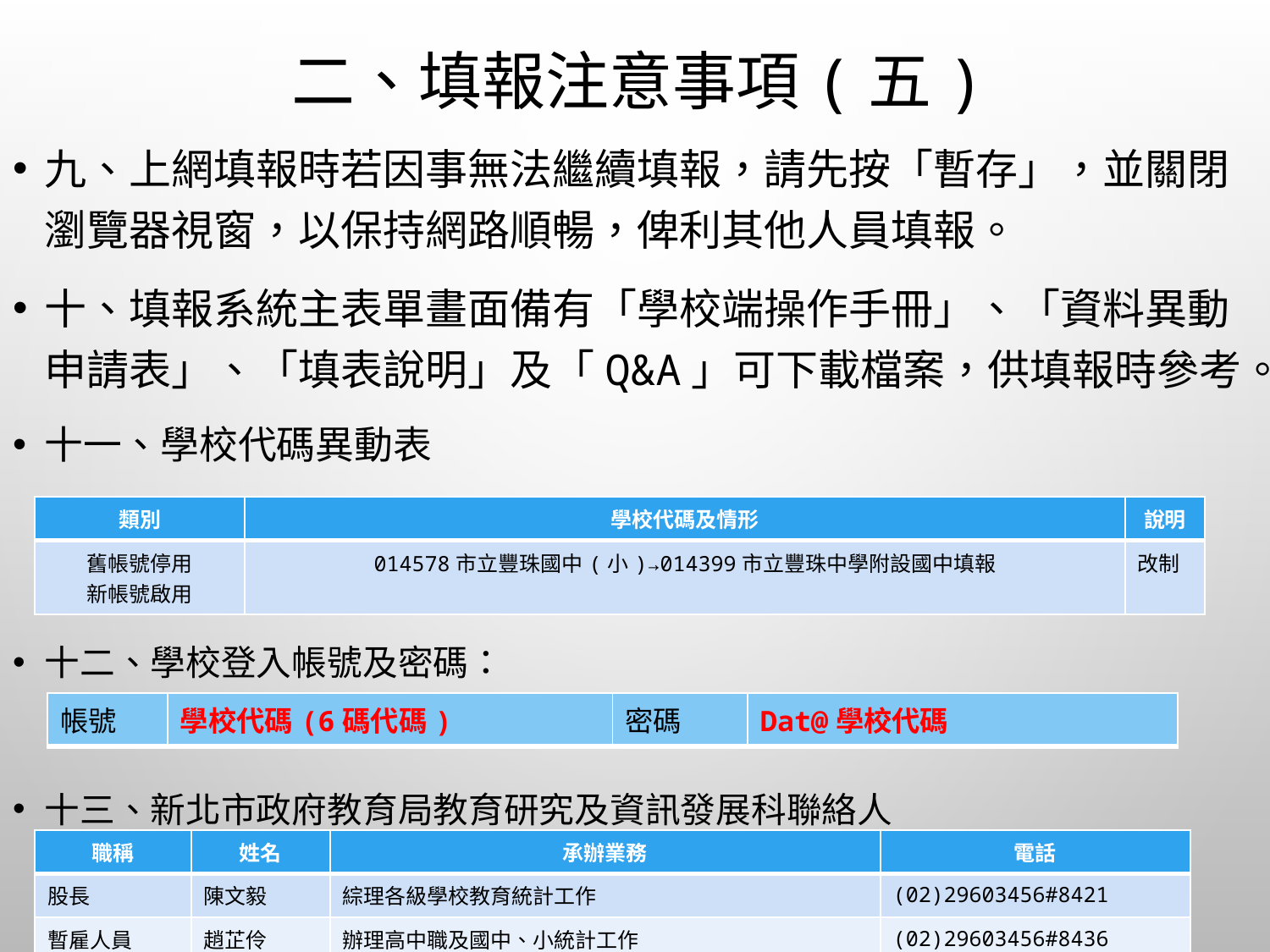

# 二、填報注意事項(五)
九、上網填報時若因事無法繼續填報，請先按「暫存」，並關閉瀏覽器視窗，以保持網路順暢，俾利其他人員填報。
十、填報系統主表單畫面備有「學校端操作手冊」、「資料異動申請表」、「填表說明」及「Q&A」可下載檔案，供填報時參考。
十一、學校代碼異動表

十二、學校登入帳號及密碼：

十三、新北市政府教育局教育研究及資訊發展科聯絡人

| 類別 | 學校代碼及情形 | 說明 |
| --- | --- | --- |
| 舊帳號停用 新帳號啟用 | 014578市立豐珠國中(小)→014399市立豐珠中學附設國中填報 | 改制 |
| 帳號 | 學校代碼(6碼代碼) | 密碼 | Dat@學校代碼 |
| --- | --- | --- | --- |
| 職稱 | 姓名 | 承辦業務 | 電話 |
| --- | --- | --- | --- |
| 股長 | 陳文毅 | 綜理各級學校教育統計工作 | (02)29603456#8421 |
| 暫雇人員 | 趙芷伶 | 辦理高中職及國中、小統計工作 | (02)29603456#8436 |